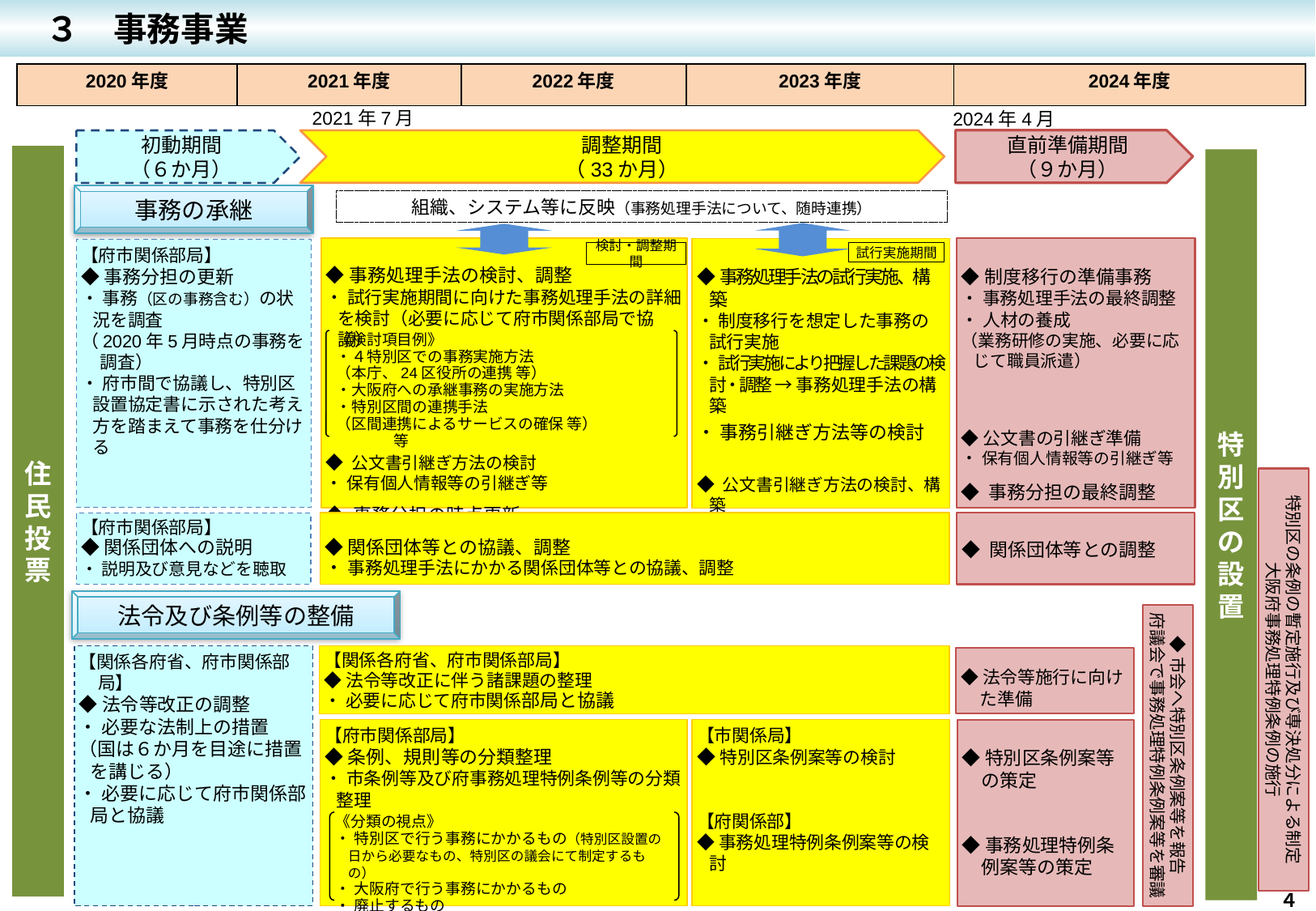

３　事務事業
| 2020年度 | 2021年度 | 2022年度 | 2023年度 | 2024年度 |
| --- | --- | --- | --- | --- |
2021年7月
2024年4月
調整期間
（33か月）
直前準備期間
（９か月）
初動期間
（６か月）
住民投票
特別区の設置
事務の承継
組織、システム等に反映（事務処理手法について、随時連携）

◆事務処理手法の検討、調整
・ 試行実施期間に向けた事務処理手法の詳細を検討（必要に応じて府市関係部局で協議）

◆ 公文書引継ぎ方法の検討
・ 保有個人情報等の引継ぎ等

◆ 事務分担の時点更新

◆制度移行の準備事務
・ 事務処理手法の最終調整
・ 人材の養成
（業務研修の実施、必要に応じて職員派遣）

◆公文書の引継ぎ準備
・ 保有個人情報等の引継ぎ等

◆ 事務分担の最終調整

◆事務処理手法の試行実施、構築
・ 制度移行を想定した事務の試行実施
・ 試行実施により把握した課題の検討・調整  → 事務処理手法の構築

・ 事務引継ぎ方法等の検討

◆ 公文書引継ぎ方法の検討、構築
・ 保有個人情報等の引継ぎ等

◆ 事務分担の時点更新
【府市関係部局】
◆事務分担の更新
・ 事務（区の事務含む）の状況を調査
（2020年5月時点の事務を調査）
・ 府市間で協議し、特別区設置協定書に示された考え方を踏まえて事務を仕分ける
試行実施期間
検討・調整期間
《検討項目例》
・４特別区での事務実施方法
（本庁、24区役所の連携 等）
・大阪府への承継事務の実施方法
・特別区間の連携手法
（区間連携によるサービスの確保 等）　　　　　　　等

特別区の条例の暫定施行及び専決処分による制定
大阪府事務処理特例条例の施行

◆関係団体等との協議、調整
・ 事務処理手法にかかる関係団体等との協議、調整
【府市関係部局】
◆関係団体への説明
・ 説明及び意見などを聴取

◆ 関係団体等との調整

法令及び条例等の整備
◆市会へ特別区条例案等を報告
府議会で事務処理特例条例案等を審議
【関係各府省、府市関係部局】
◆法令等改正の調整
・ 必要な法制上の措置
（国は６か月を目途に措置を講じる）
・ 必要に応じて府市関係部局と協議
【関係各府省、府市関係部局】
◆法令等改正に伴う諸課題の整理
・ 必要に応じて府市関係部局と協議

◆法令等施行に向けた準備
【府市関係部局】
◆条例、規則等の分類整理
・ 市条例等及び府事務処理特例条例等の分類整理

【市関係局】
◆特別区条例案等の検討

【府関係部】
◆事務処理特例条例案等の検討

◆特別区条例案等の策定

◆事務処理特例条例案等の策定
《分類の視点》
・ 特別区で行う事務にかかるもの（特別区設置の日から必要なもの、特別区の議会にて制定するもの）
・ 大阪府で行う事務にかかるもの
・ 廃止するもの
４